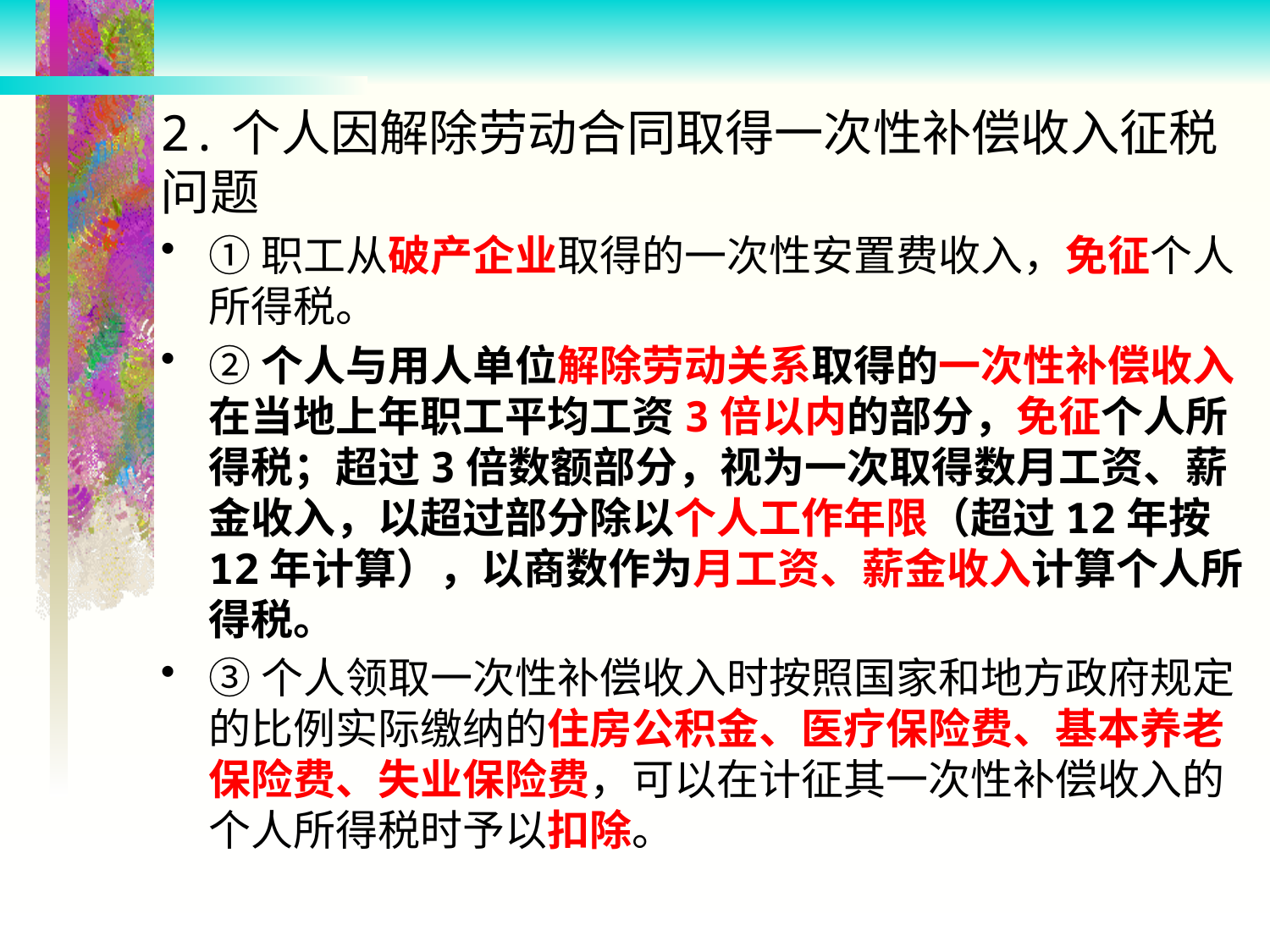

2.个人因解除劳动合同取得一次性补偿收入征税问题
①职工从破产企业取得的一次性安置费收入，免征个人所得税。
②个人与用人单位解除劳动关系取得的一次性补偿收入在当地上年职工平均工资3倍以内的部分，免征个人所得税；超过3倍数额部分，视为一次取得数月工资、薪金收入，以超过部分除以个人工作年限（超过12年按12年计算），以商数作为月工资、薪金收入计算个人所得税。
③个人领取一次性补偿收入时按照国家和地方政府规定的比例实际缴纳的住房公积金、医疗保险费、基本养老保险费、失业保险费，可以在计征其一次性补偿收入的个人所得税时予以扣除。